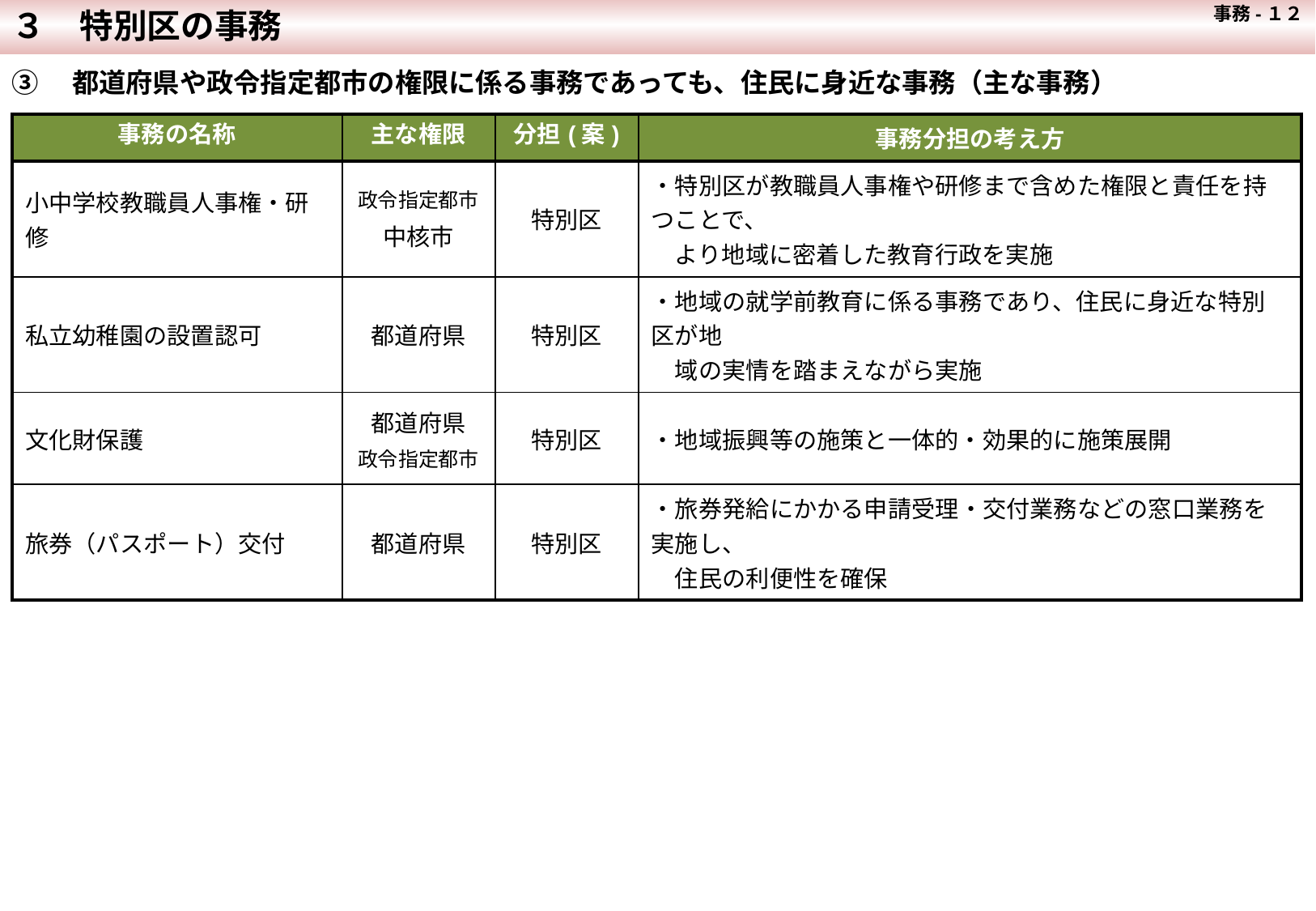

３　特別区の事務
 事務-１２
③　都道府県や政令指定都市の権限に係る事務であっても、住民に身近な事務（主な事務）
| 事務の名称 | 主な権限 | 分担(案) | 事務分担の考え方 |
| --- | --- | --- | --- |
| 小中学校教職員人事権・研修 | 政令指定都市 中核市 | 特別区 | ・特別区が教職員人事権や研修まで含めた権限と責任を持つことで、 　より地域に密着した教育行政を実施 |
| 私立幼稚園の設置認可 | 都道府県 | 特別区 | ・地域の就学前教育に係る事務であり、住民に身近な特別区が地 　域の実情を踏まえながら実施 |
| 文化財保護 | 都道府県 政令指定都市 | 特別区 | ・地域振興等の施策と一体的・効果的に施策展開 |
| 旅券（パスポート）交付 | 都道府県 | 特別区 | ・旅券発給にかかる申請受理・交付業務などの窓口業務を実施し、 　住民の利便性を確保 |